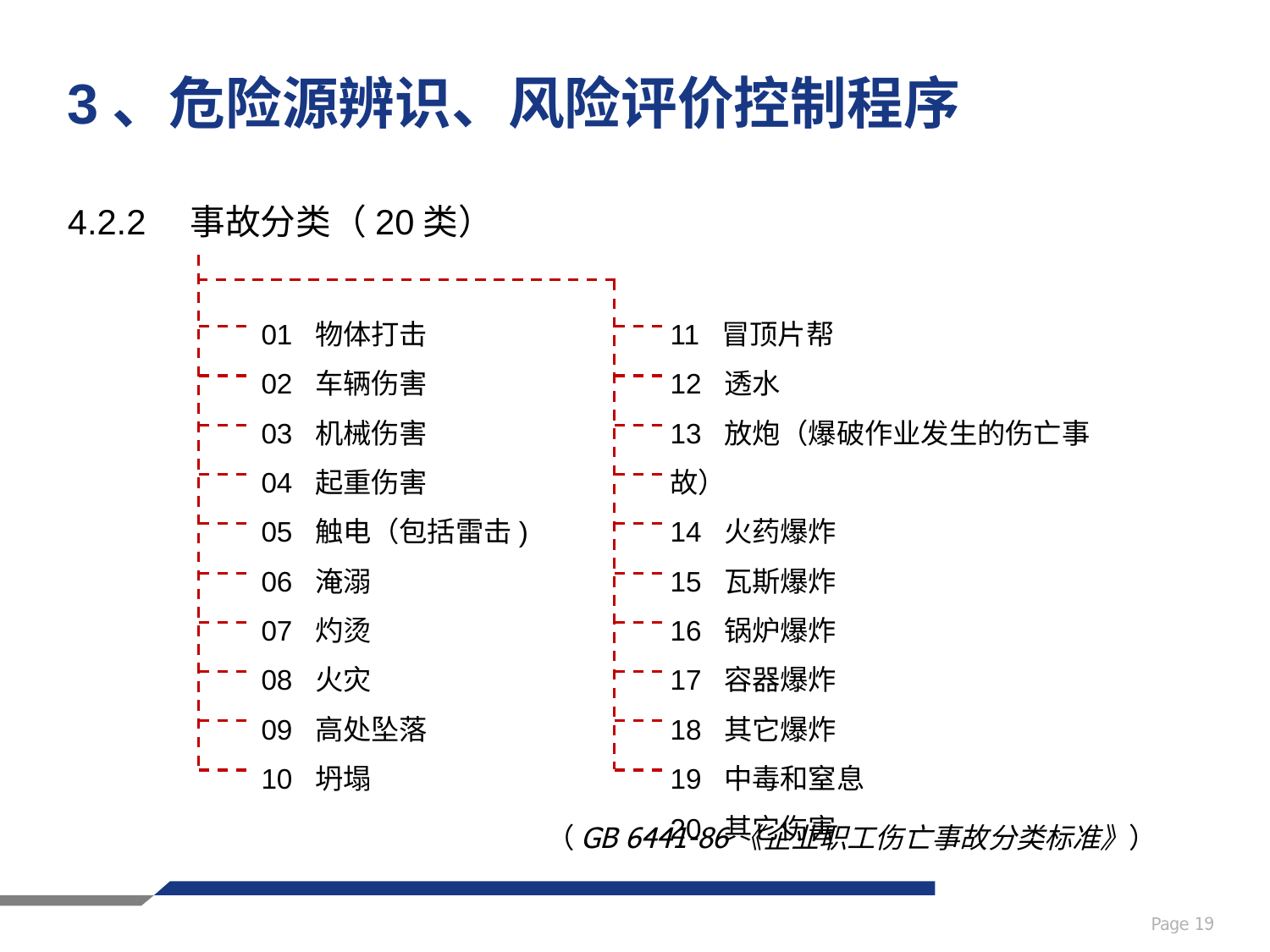

# 3、危险源辨识、风险评价控制程序
4.2.2　事故分类（20类）
01  物体打击
02  车辆伤害
03  机械伤害
04  起重伤害
05  触电（包括雷击)
06  淹溺
07  灼烫
08  火灾
09  高处坠落
10  坍塌
11  冒顶片帮
12  透水
13  放炮（爆破作业发生的伤亡事故）
14  火药爆炸
15  瓦斯爆炸
16  锅炉爆炸
17  容器爆炸
18  其它爆炸
19  中毒和窒息
20  其它伤害
（GB 6441-86《企业职工伤亡事故分类标准》）
Page 19